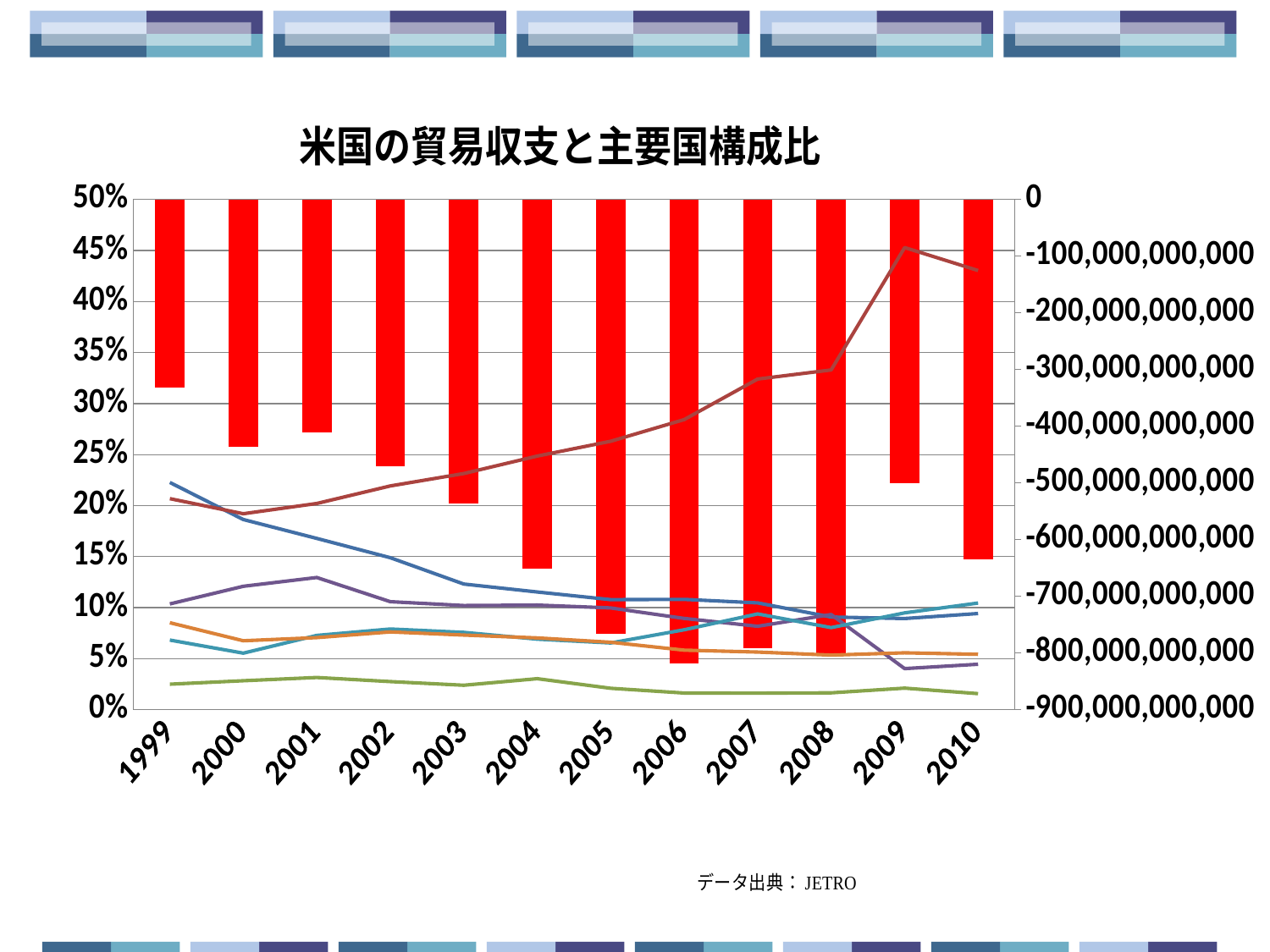

### Chart: 米国の貿易収支と主要国構成比

| Category | アメリカ貿易収支 | 日本 | 中国 | 韓国 | カナダ | メキシコ | ドイツ |
|---|---|---|---|---|---|---|---|
| 1999 | -331945348150.0 | 0.22268740722221805 | 0.20686613805767232 | 0.02502834893244459 | 0.10366528513739016 | 0.068271623573888 | 0.0852690126364104 |
| 2000 | -436468907103.0 | 0.18631845284413168 | 0.19201809652668372 | 0.02840630335913974 | 0.12092381948422468 | 0.05542125752680846 | 0.0675710332581381 |
| 2001 | -410933219211.0 | 0.16781962099440312 | 0.20209039431625733 | 0.03160644052806799 | 0.12956935719441282 | 0.0728193301662359 | 0.07066202979586889 |
| 2002 | -470291252244.0 | 0.14896004351289474 | 0.21925818654500723 | 0.02759846471323684 | 0.10587145283784136 | 0.07910326192650252 | 0.07623362751046663 |
| 2003 | -535652466114.0 | 0.12314928216901176 | 0.23142009056599416 | 0.024016970268670557 | 0.1020906965643684 | 0.07582505451838234 | 0.07317998614171876 |
| 2004 | -651734908409.0 | 0.1153758927346136 | 0.24853351783690217 | 0.03042532925757606 | 0.10253661433777693 | 0.06915039456765984 | 0.07035805896900578 |
| 2005 | -766560556781.0 | 0.10786048075080054 | 0.2630265687014768 | 0.021014764258999348 | 0.09973087846449301 | 0.06542075374004293 | 0.06609175051707505 |
| 2006 | -817976281424.0 | 0.10812290649923612 | 0.28429751399656766 | 0.016350253750288746 | 0.08943957777924567 | 0.0783538075375782 | 0.058379881378549325 |
| 2007 | -790990507146.0 | 0.10467720068822157 | 0.32398552643906525 | 0.016262290225722904 | 0.08176294758372189 | 0.09387945670919866 | 0.05652718440241285 |
| 2008 | -800005574408.0 | 0.09083567562610388 | 0.332913567144935 | 0.01658570457689465 | 0.09330048143006239 | 0.080469767265857 | 0.053525364239726723 |
| 2009 | -500944230335.0 | 0.08937000061875361 | 0.4527970823464979 | 0.02115022188580688 | 0.04028922770605244 | 0.09489952353819638 | 0.05580354380827146 |
| 2010 | -634587693348.0 | 0.09423804882583053 | 0.4303038775466045 | 0.015783277944073554 | 0.044570146916621006 | 0.10453066796179315 | 0.05433199284419855 |